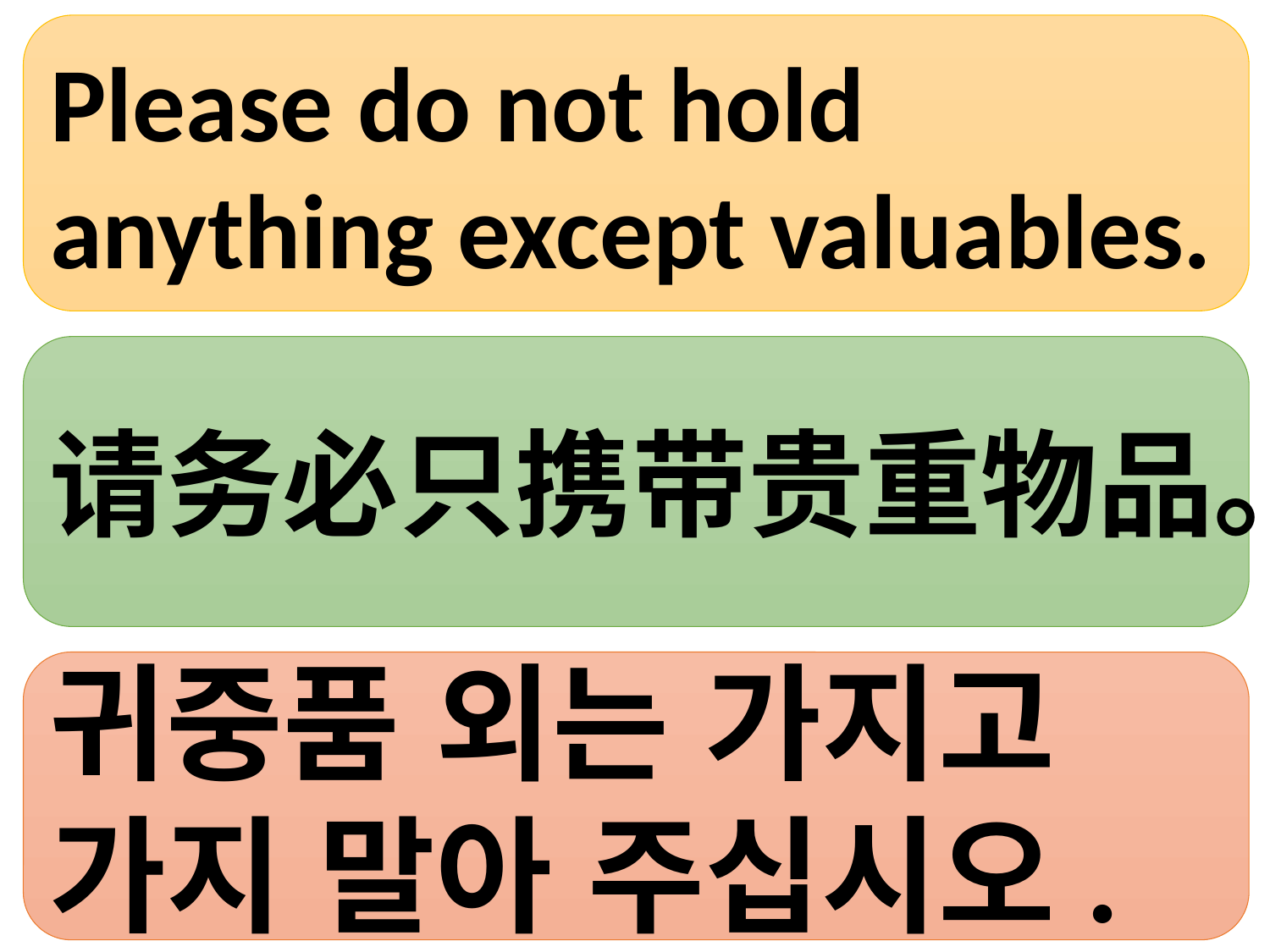

Please do not hold anything except valuables.
请务必只携带贵重物品。
귀중품 외는 가지고 가지 말아 주십시오.